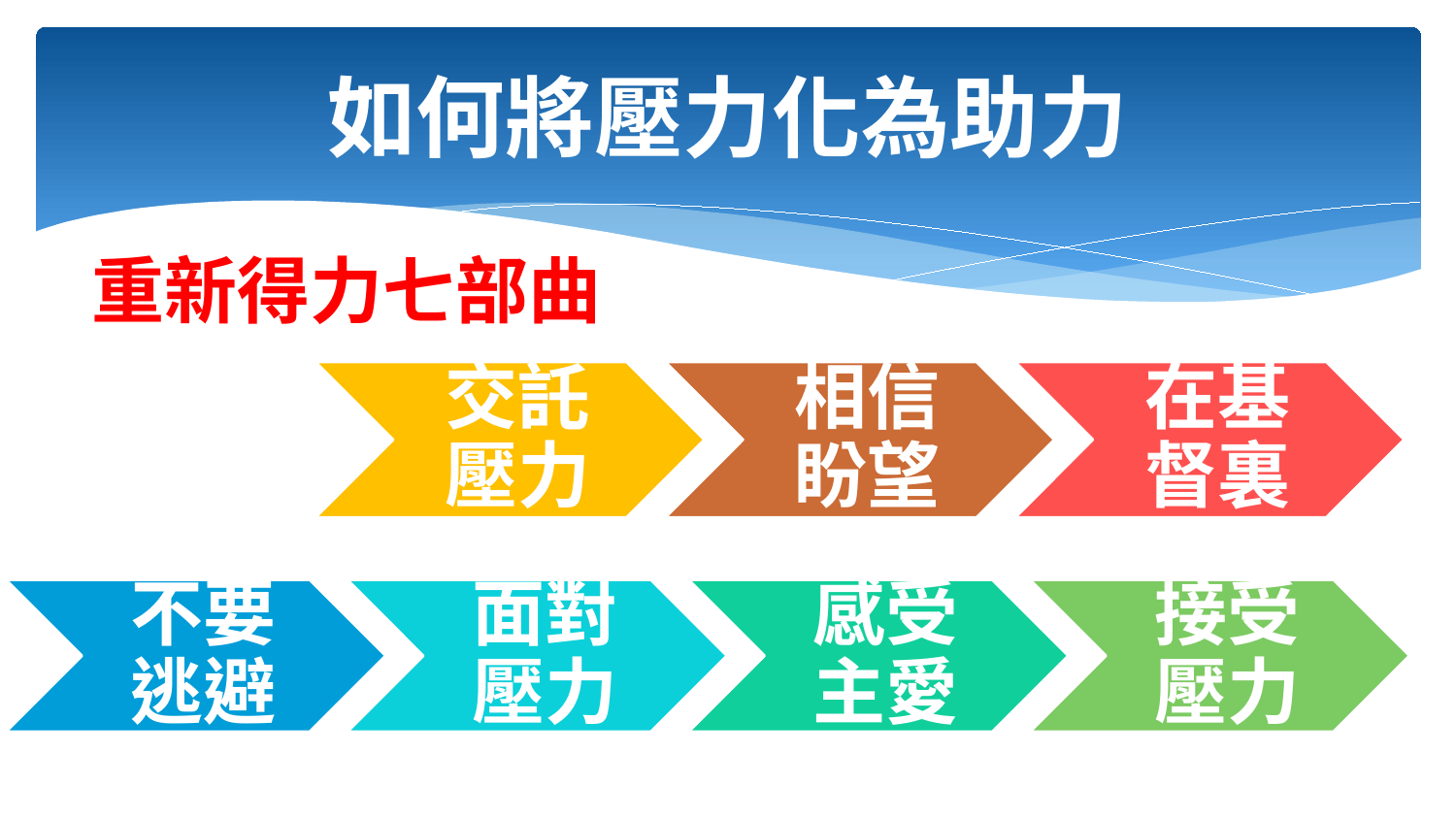

# 如何將壓力化為助力
重新得力七部曲
交託壓力
相信盼望
在基督裏
不要逃避
面對壓力
感受主愛
接受壓力